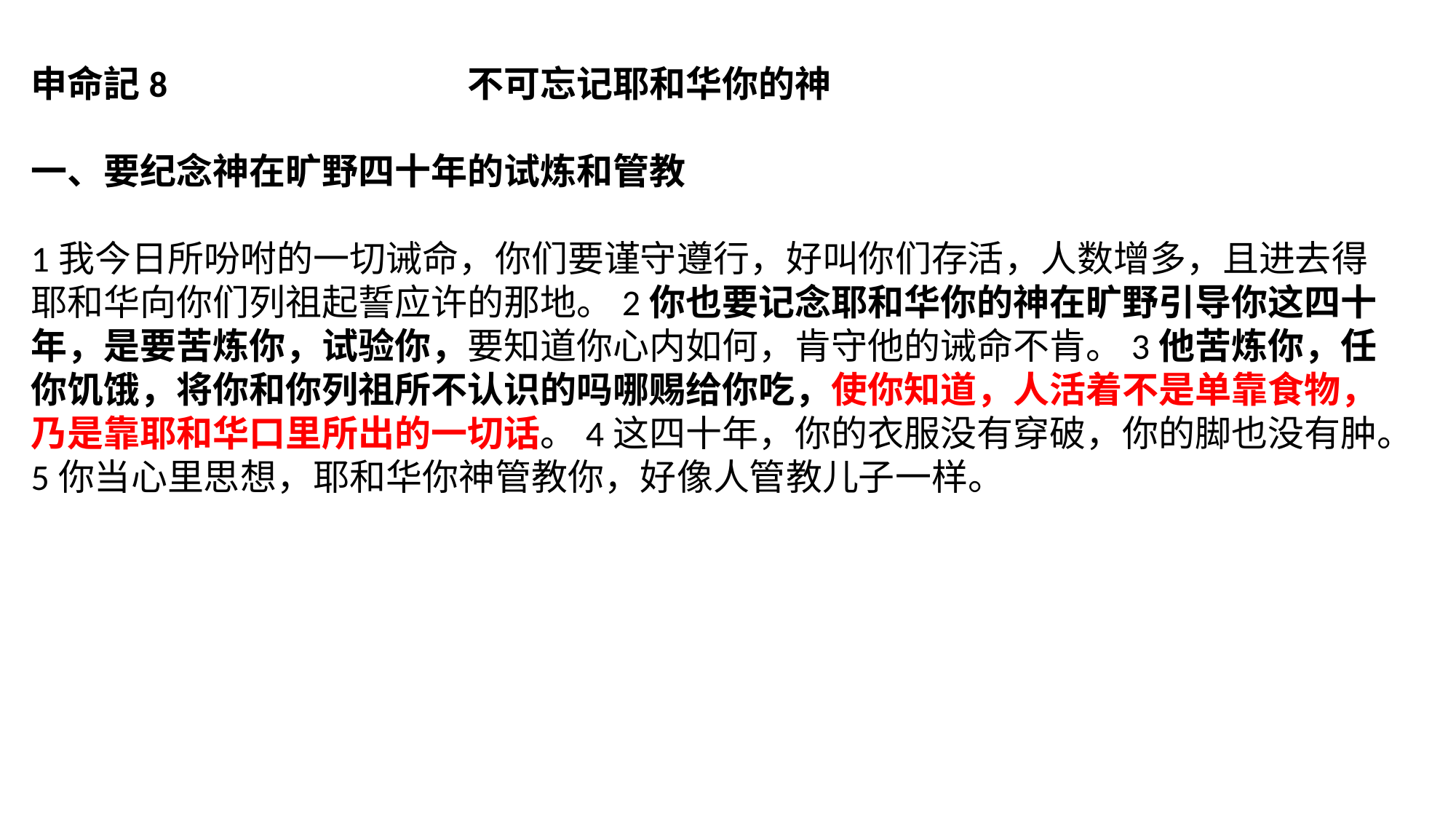

申命記8		 	不可忘记耶和华你的神

一、要纪念神在旷野四十年的试炼和管教

1我今日所吩咐的一切诫命，你们要谨守遵行，好叫你们存活，人数增多，且进去得耶和华向你们列祖起誓应许的那地。2你也要记念耶和华你的神在旷野引导你这四十年，是要苦炼你，试验你，要知道你心内如何，肯守他的诫命不肯。3他苦炼你，任你饥饿，将你和你列祖所不认识的吗哪赐给你吃，使你知道，人活着不是单靠食物，乃是靠耶和华口里所出的一切话。4这四十年，你的衣服没有穿破，你的脚也没有肿。5你当心里思想，耶和华你神管教你，好像人管教儿子一样。